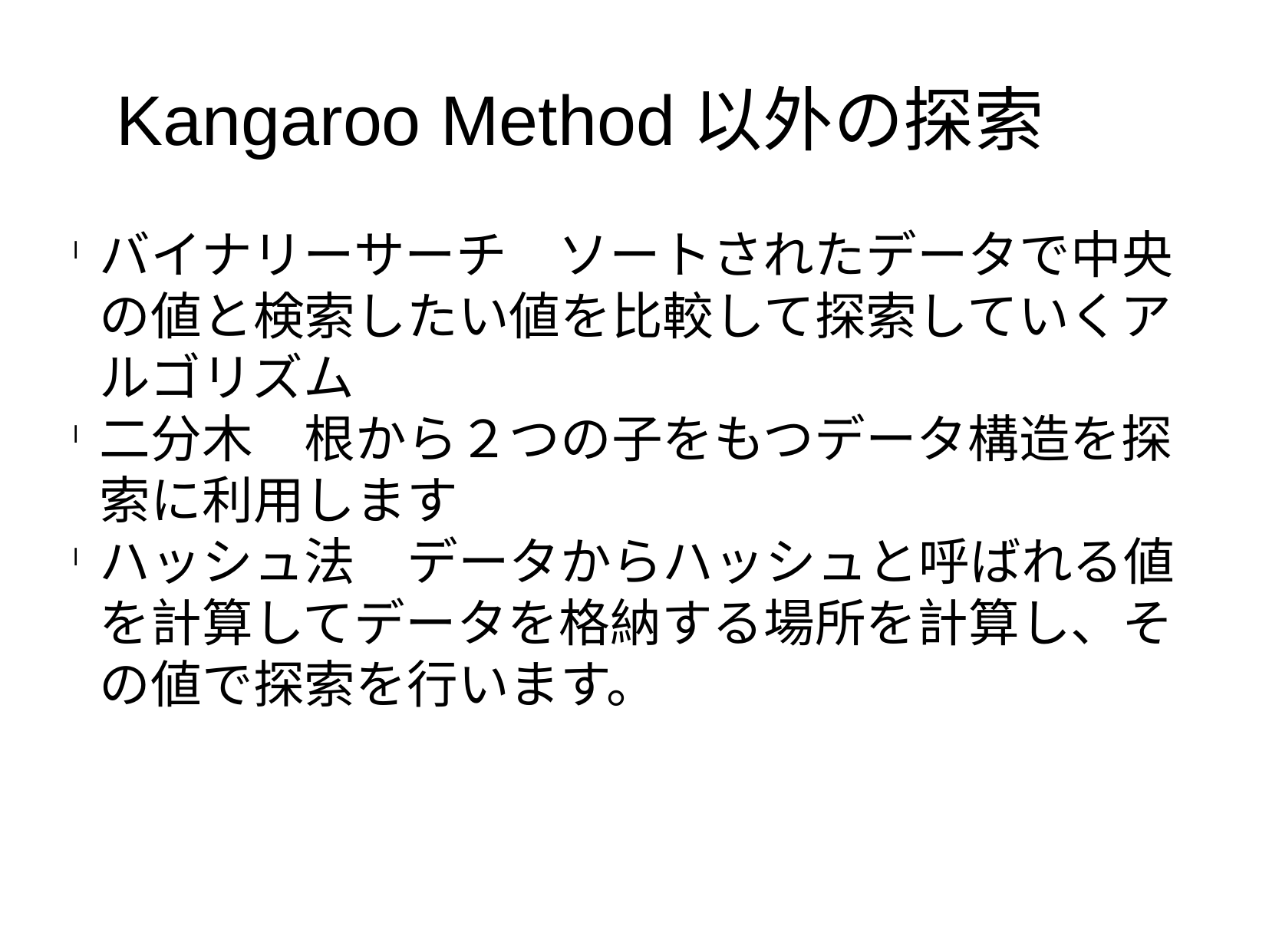

Kangaroo Method以外の探索
バイナリーサーチ　ソートされたデータで中央の値と検索したい値を比較して探索していくアルゴリズム
二分木　根から２つの子をもつデータ構造を探索に利用します
ハッシュ法　データからハッシュと呼ばれる値を計算してデータを格納する場所を計算し、その値で探索を行います。